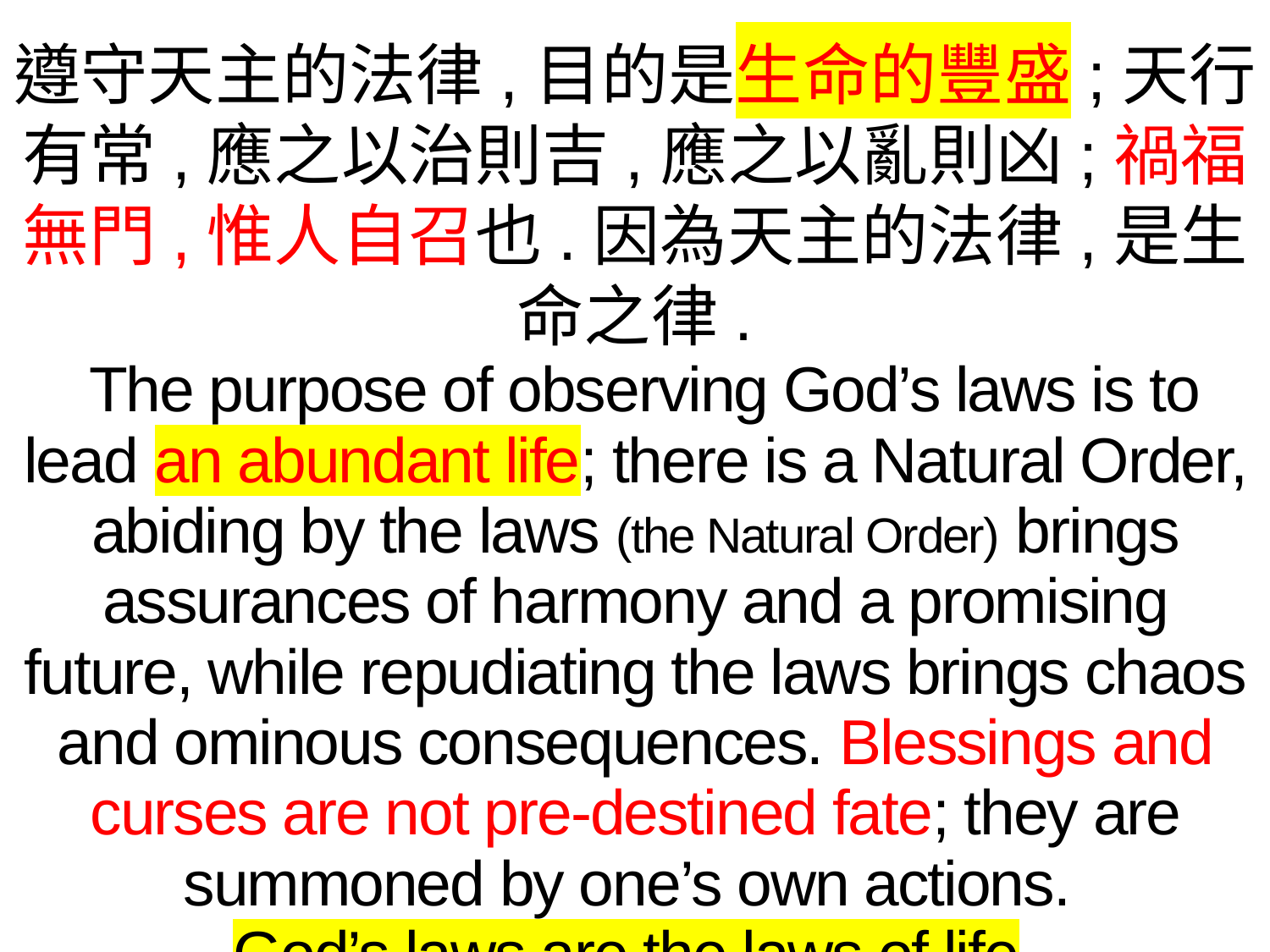

遵守天主的法律,目的是生命的豐盛;天行有常,應之以治則吉,應之以亂則凶;禍福無門,惟人自召也.因為天主的法律,是生命之律.
 The purpose of observing God’s laws is to lead an abundant life; there is a Natural Order, abiding by the laws (the Natural Order) brings assurances of harmony and a promising future, while repudiating the laws brings chaos and ominous consequences. Blessings and curses are not pre-destined fate; they are summoned by one’s own actions.
God’s laws are the laws of life.